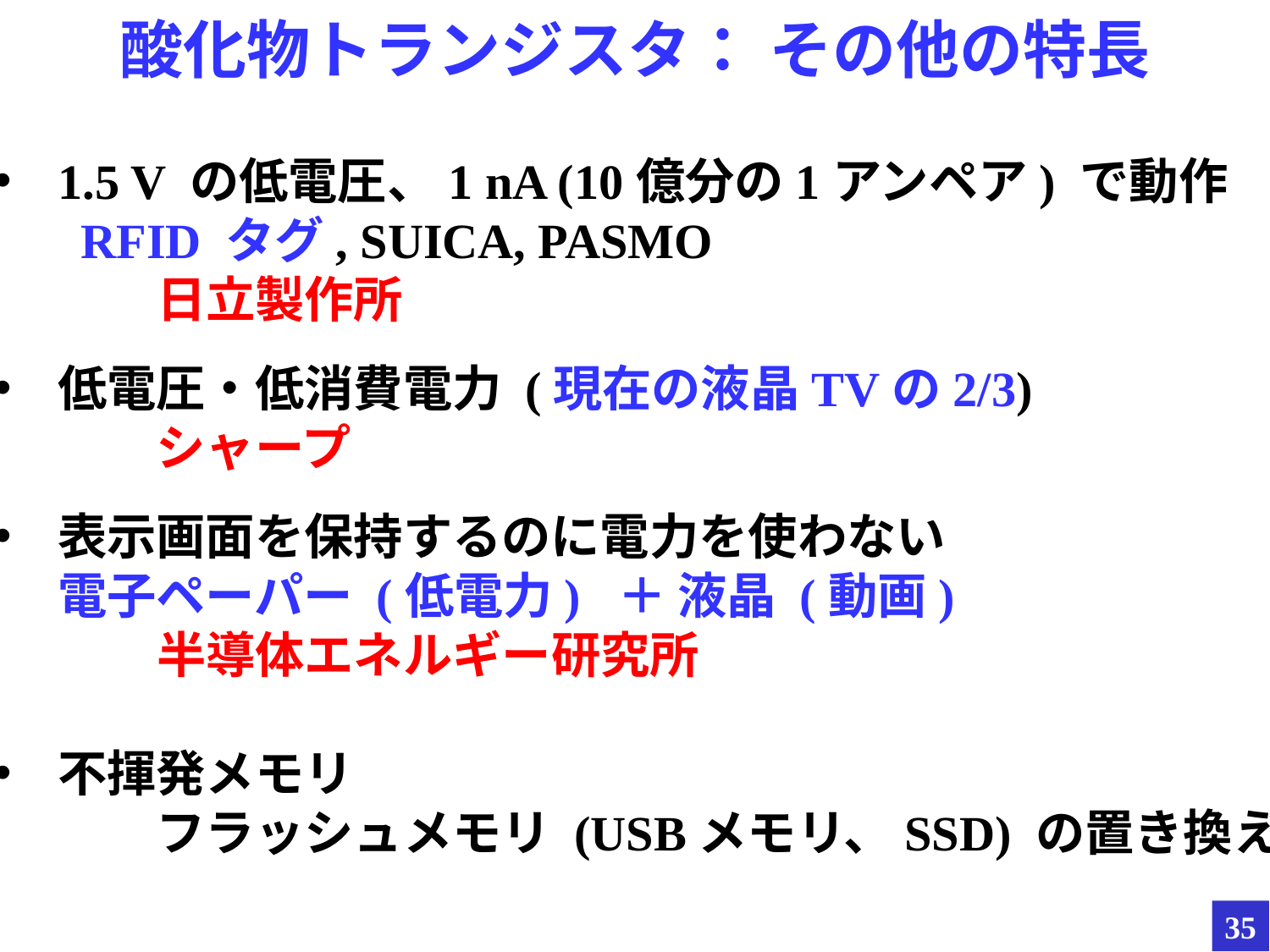

酸化物トランジスタ： その他の特長
1.5 V の低電圧、1 nA (10億分の1アンペア) で動作
 RFID タグ, SUICA, PASMO
　　日立製作所
低電圧・低消費電力 (現在の液晶TVの2/3)
　　シャープ
表示画面を保持するのに電力を使わない
電子ペーパー (低電力)  ＋ 液晶 (動画)
　　半導体エネルギー研究所

不揮発メモリ
　　フラッシュメモリ (USBメモリ、SSD) の置き換え
35